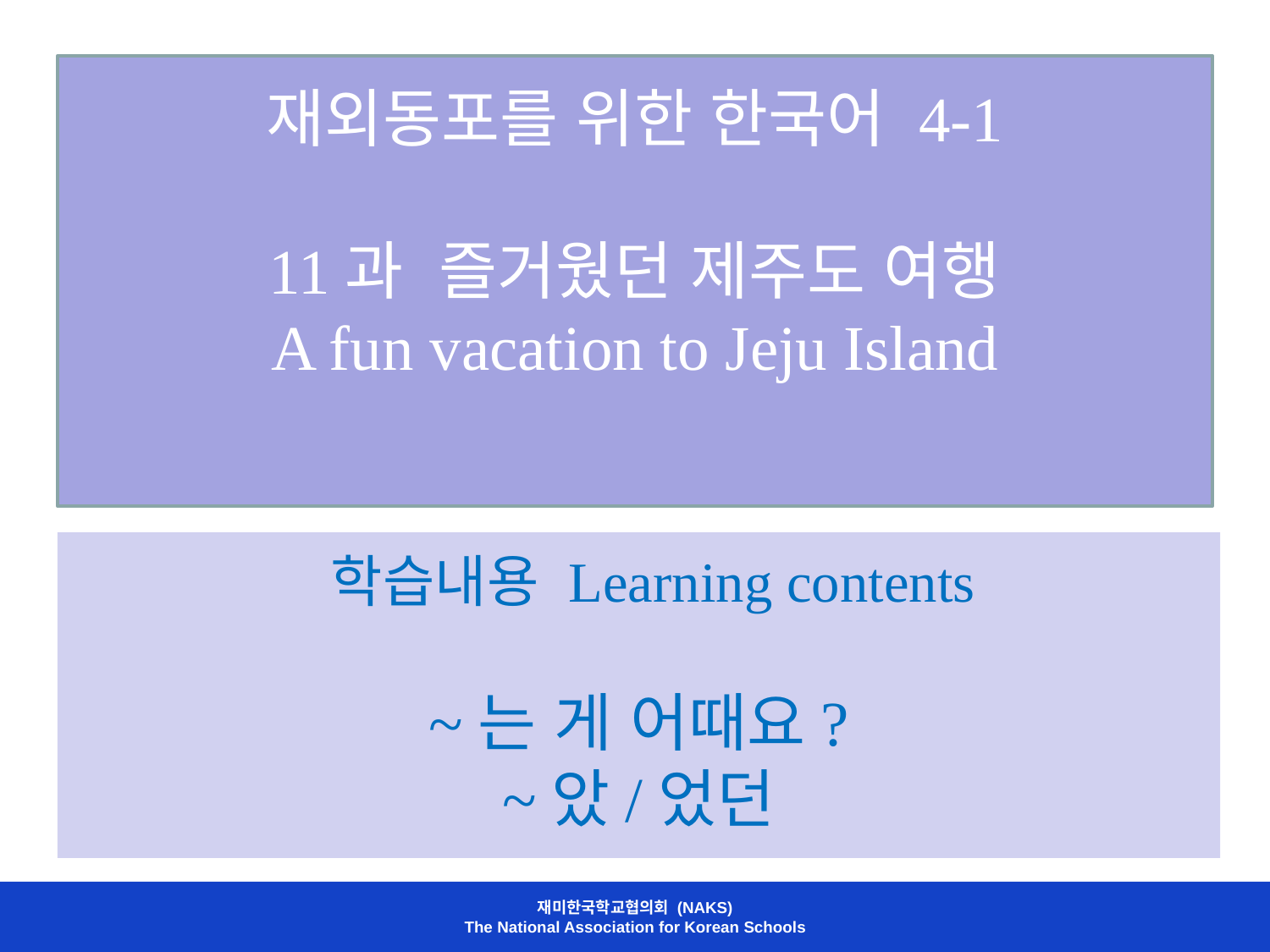

# 재외동포를 위한 한국어 4-1 11과  즐거웠던 제주도 여행 A fun vacation to Jeju Island
 학습내용 Learning contents

~는 게 어때요?
~았/었던

재미한국학교협의회 (NAKS)
The National Association for Korean Schools